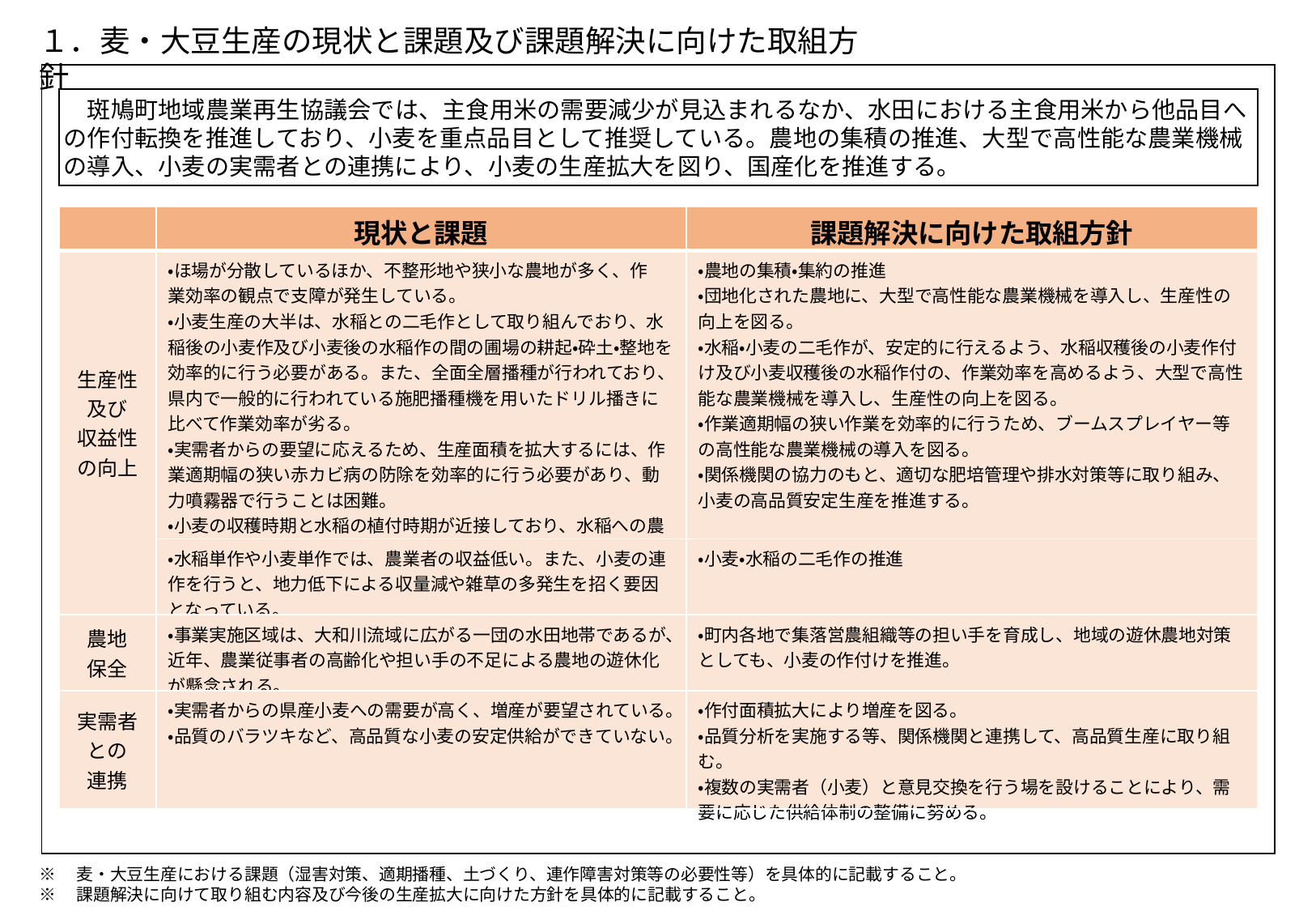

１．麦・大豆生産の現状と課題及び課題解決に向けた取組方針
|  |
| --- |
　斑鳩町地域農業再生協議会では、主食用米の需要減少が見込まれるなか、水田における主食用米から他品目への作付転換を推進しており、小麦を重点品目として推奨している。農地の集積の推進、大型で高性能な農業機械の導入、小麦の実需者との連携により、小麦の生産拡大を図り、国産化を推進する。
|  | 現状と課題 | 課題解決に向けた取組方針 |
| --- | --- | --- |
| 生産性 及び 収益性 の向上 | ・ほ場が分散しているほか、不整形地や狭小な農地が多く、作　 業効率の観点で支障が発生している。 ・小麦生産の大半は、水稲との二毛作として取り組んでおり、水稲後の小麦作及び小麦後の水稲作の間の圃場の耕起・砕土・整地を効率的に行う必要がある。また、全面全層播種が行われており、県内で一般的に行われている施肥播種機を用いたドリル播きに比べて作業効率が劣る。 ・実需者からの要望に応えるため、生産面積を拡大するには、作業適期幅の狭い赤カビ病の防除を効率的に行う必要があり、動力噴霧器で行うことは困難。 ・小麦の収穫時期と水稲の植付時期が近接しており、水稲への農業用水の入水が始まるまでの極めて短期間に収穫作業が必要である。 | ・農地の集積・集約の推進 ・団地化された農地に、大型で高性能な農業機械を導入し、生産性の向上を図る。 ・水稲・小麦の二毛作が、安定的に行えるよう、水稲収穫後の小麦作付け及び小麦収穫後の水稲作付の、作業効率を高めるよう、大型で高性能な農業機械を導入し、生産性の向上を図る。 ・作業適期幅の狭い作業を効率的に行うため、ブームスプレイヤー等の高性能な農業機械の導入を図る。 ・関係機関の協力のもと、適切な肥培管理や排水対策等に取り組み、小麦の高品質安定生産を推進する。 |
|  | ・水稲単作や小麦単作では、農業者の収益低い。また、小麦の連作を行うと、地力低下による収量減や雑草の多発生を招く要因となっている。 | ・小麦・水稲の二毛作の推進 |
| 農地 保全 | ・事業実施区域は、大和川流域に広がる一団の水田地帯であるが、近年、農業従事者の高齢化や担い手の不足による農地の遊休化が懸念される。 | ・町内各地で集落営農組織等の担い手を育成し、地域の遊休農地対策としても、小麦の作付けを推進。 |
| 実需者との 連携 | ・実需者からの県産小麦への需要が高く、増産が要望されている。 ・品質のバラツキなど、高品質な小麦の安定供給ができていない。 | ・作付面積拡大により増産を図る。 ・品質分析を実施する等、関係機関と連携して、高品質生産に取り組む。 ・複数の実需者（小麦）と意見交換を行う場を設けることにより、需要に応じた供給体制の整備に努める。 |
※　麦・大豆生産における課題（湿害対策、適期播種、土づくり、連作障害対策等の必要性等）を具体的に記載すること。
※　課題解決に向けて取り組む内容及び今後の生産拡大に向けた方針を具体的に記載すること。